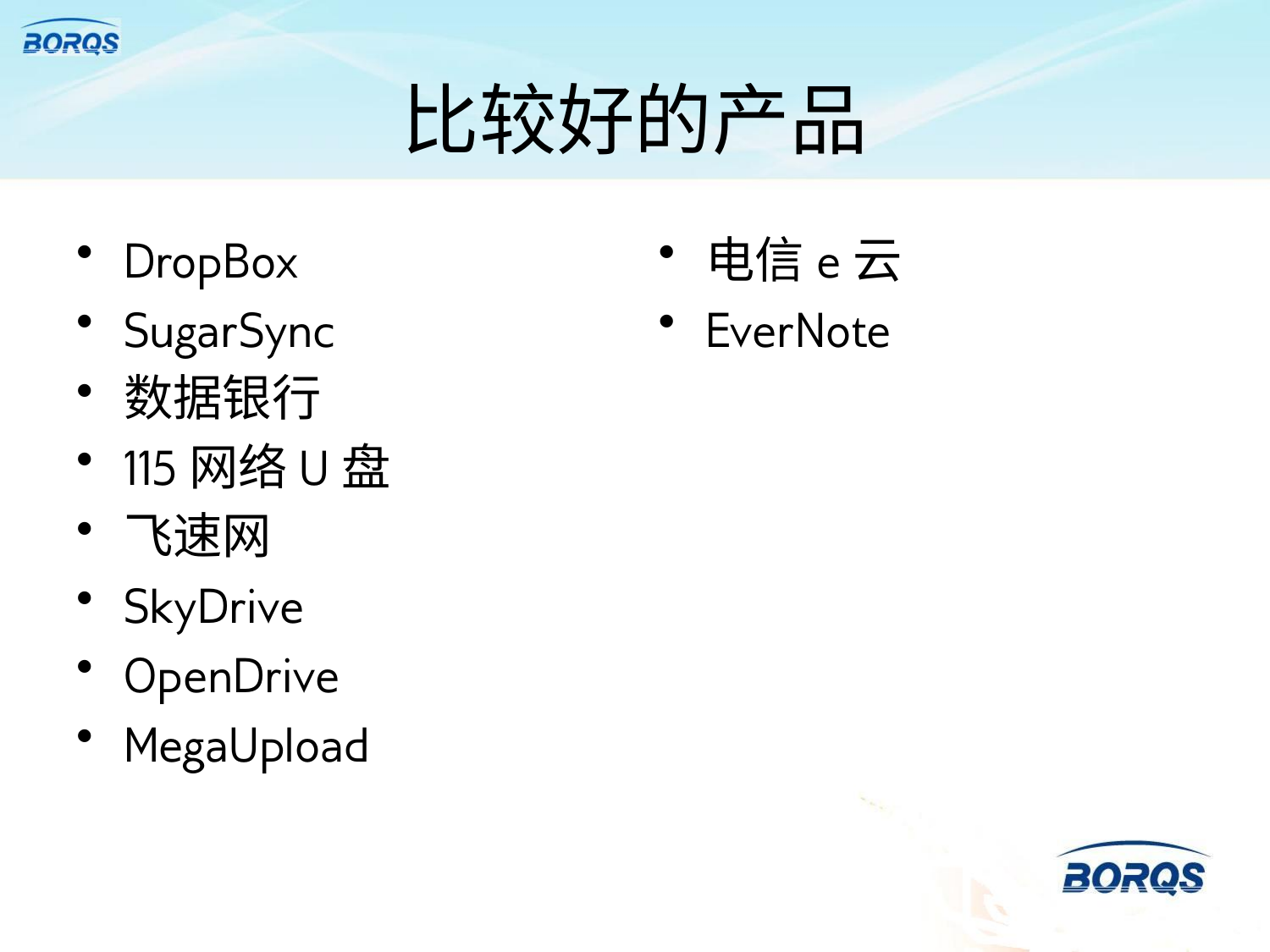

# 比较好的产品
DropBox
SugarSync
数据银行
115网络U盘
飞速网
SkyDrive
OpenDrive
MegaUpload
电信e云
EverNote